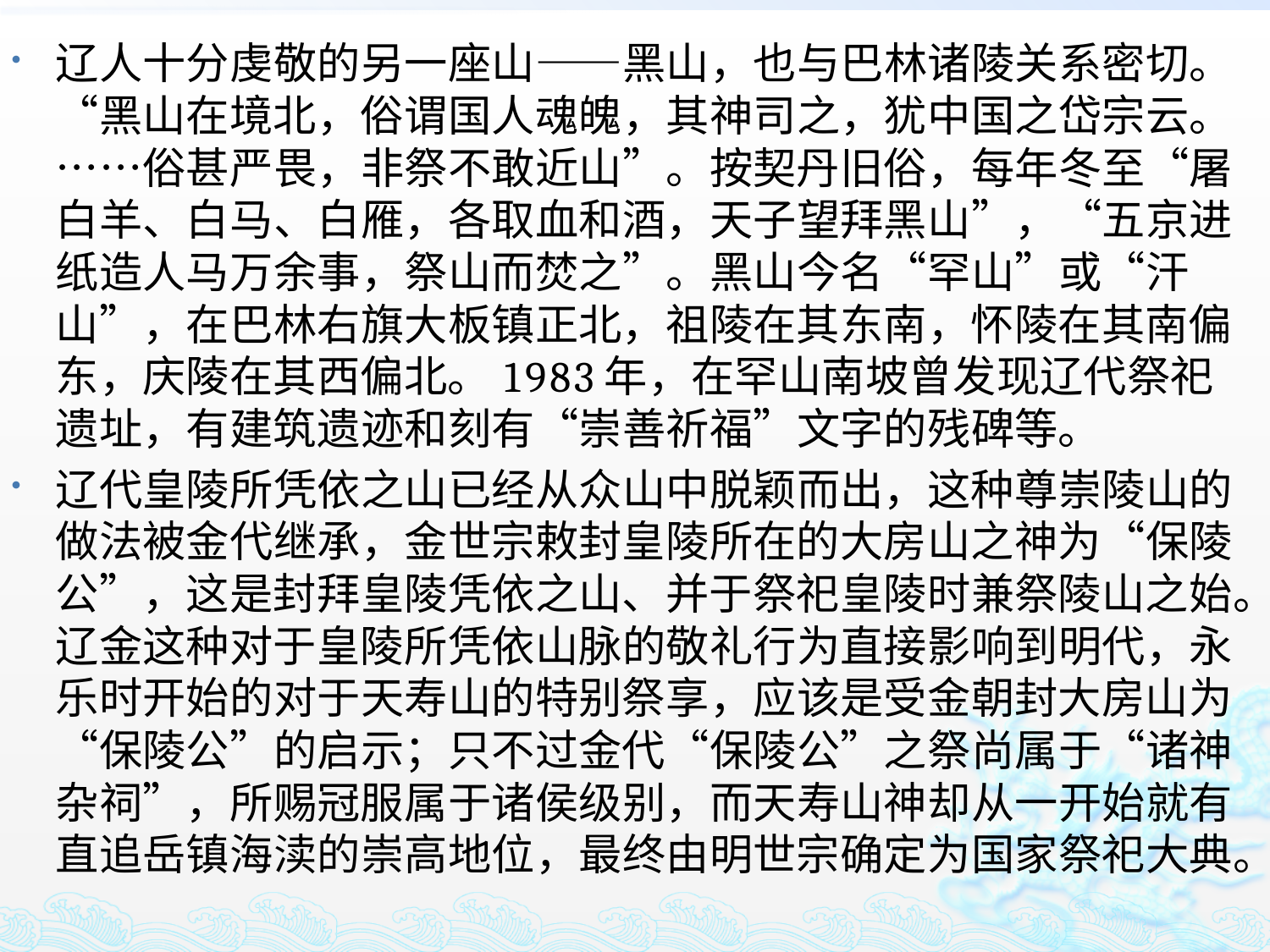

辽人十分虔敬的另一座山――黑山，也与巴林诸陵关系密切。“黑山在境北，俗谓国人魂魄，其神司之，犹中国之岱宗云。……俗甚严畏，非祭不敢近山”。按契丹旧俗，每年冬至“屠白羊、白马、白雁，各取血和酒，天子望拜黑山”，“五京进纸造人马万余事，祭山而焚之”。黑山今名“罕山”或“汗山”，在巴林右旗大板镇正北，祖陵在其东南，怀陵在其南偏东，庆陵在其西偏北。1983年，在罕山南坡曾发现辽代祭祀遗址，有建筑遗迹和刻有“崇善祈福”文字的残碑等。
辽代皇陵所凭依之山已经从众山中脱颖而出，这种尊崇陵山的做法被金代继承，金世宗敕封皇陵所在的大房山之神为“保陵公”，这是封拜皇陵凭依之山、并于祭祀皇陵时兼祭陵山之始。辽金这种对于皇陵所凭依山脉的敬礼行为直接影响到明代，永乐时开始的对于天寿山的特别祭享，应该是受金朝封大房山为“保陵公”的启示；只不过金代“保陵公”之祭尚属于“诸神杂祠”，所赐冠服属于诸侯级别，而天寿山神却从一开始就有直追岳镇海渎的崇高地位，最终由明世宗确定为国家祭祀大典。